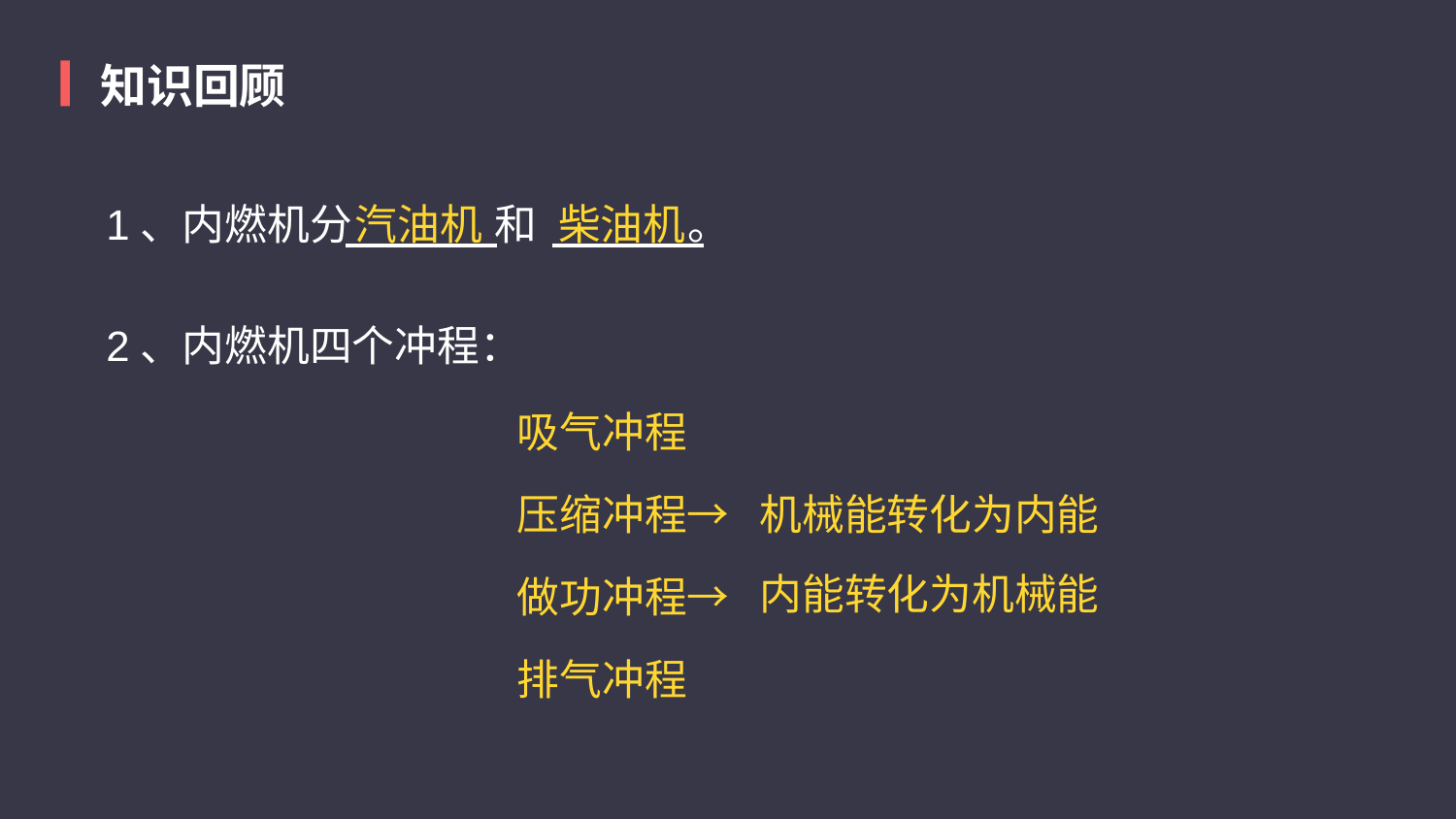

知识回顾

1、内燃机分               和                。
汽油机
柴油机
2、内燃机四个冲程：
吸气冲程
压缩冲程→
机械能转化为内能
内能转化为机械能
做功冲程→
排气冲程